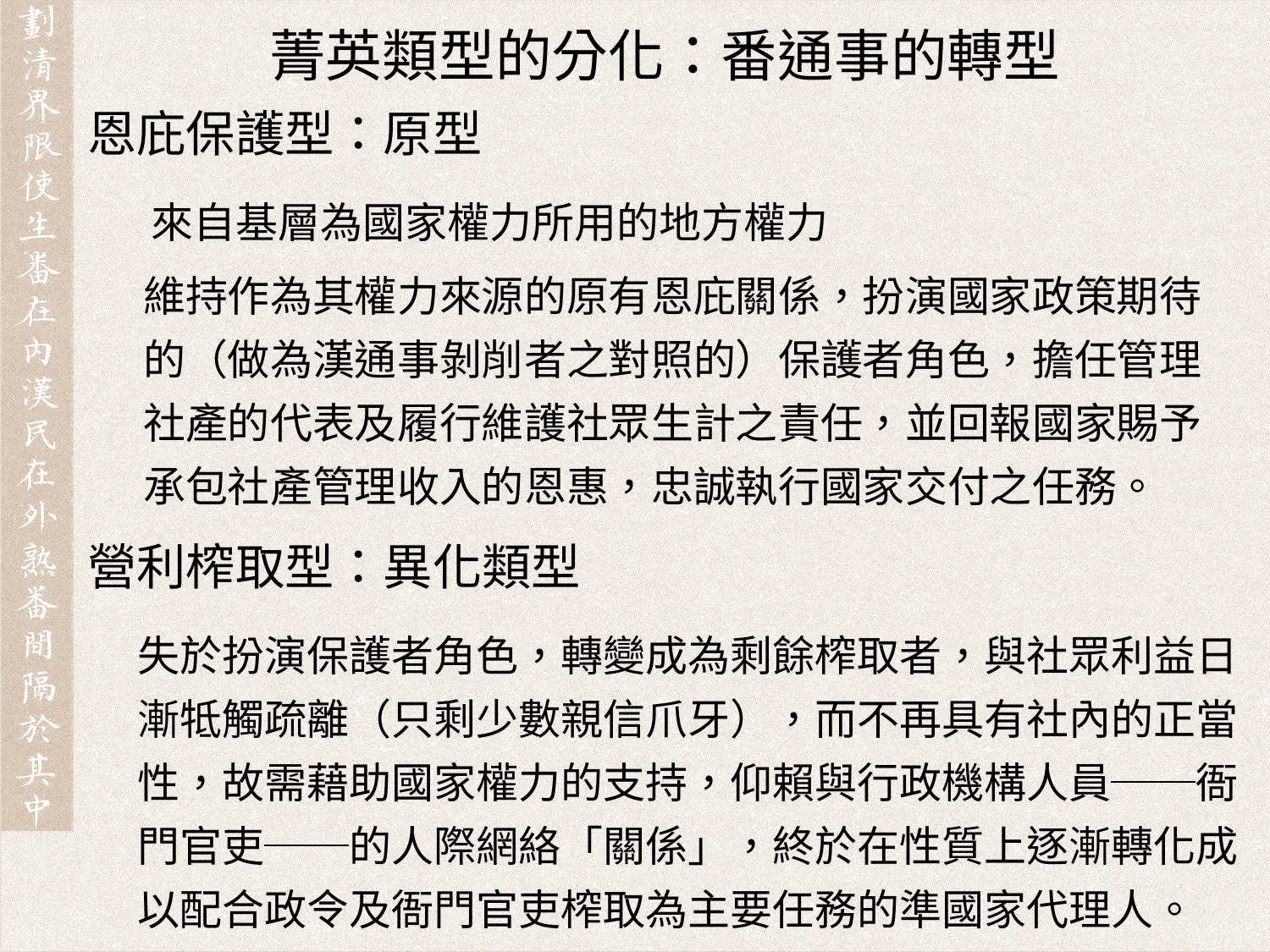

菁英類型的分化：番通事的轉型
恩庇保護型：原型
來自基層為國家權力所用的地方權力
維持作為其權力來源的原有恩庇關係，扮演國家政策期待的（做為漢通事剝削者之對照的）保護者角色，擔任管理社產的代表及履行維護社眾生計之責任，並回報國家賜予承包社產管理收入的恩惠，忠誠執行國家交付之任務。
營利榨取型：異化類型
	失於扮演保護者角色，轉變成為剩餘榨取者，與社眾利益日漸牴觸疏離（只剩少數親信爪牙），而不再具有社內的正當性，故需藉助國家權力的支持，仰賴與行政機構人員──衙門官吏──的人際網絡「關係」，終於在性質上逐漸轉化成以配合政令及衙門官吏榨取為主要任務的準國家代理人。